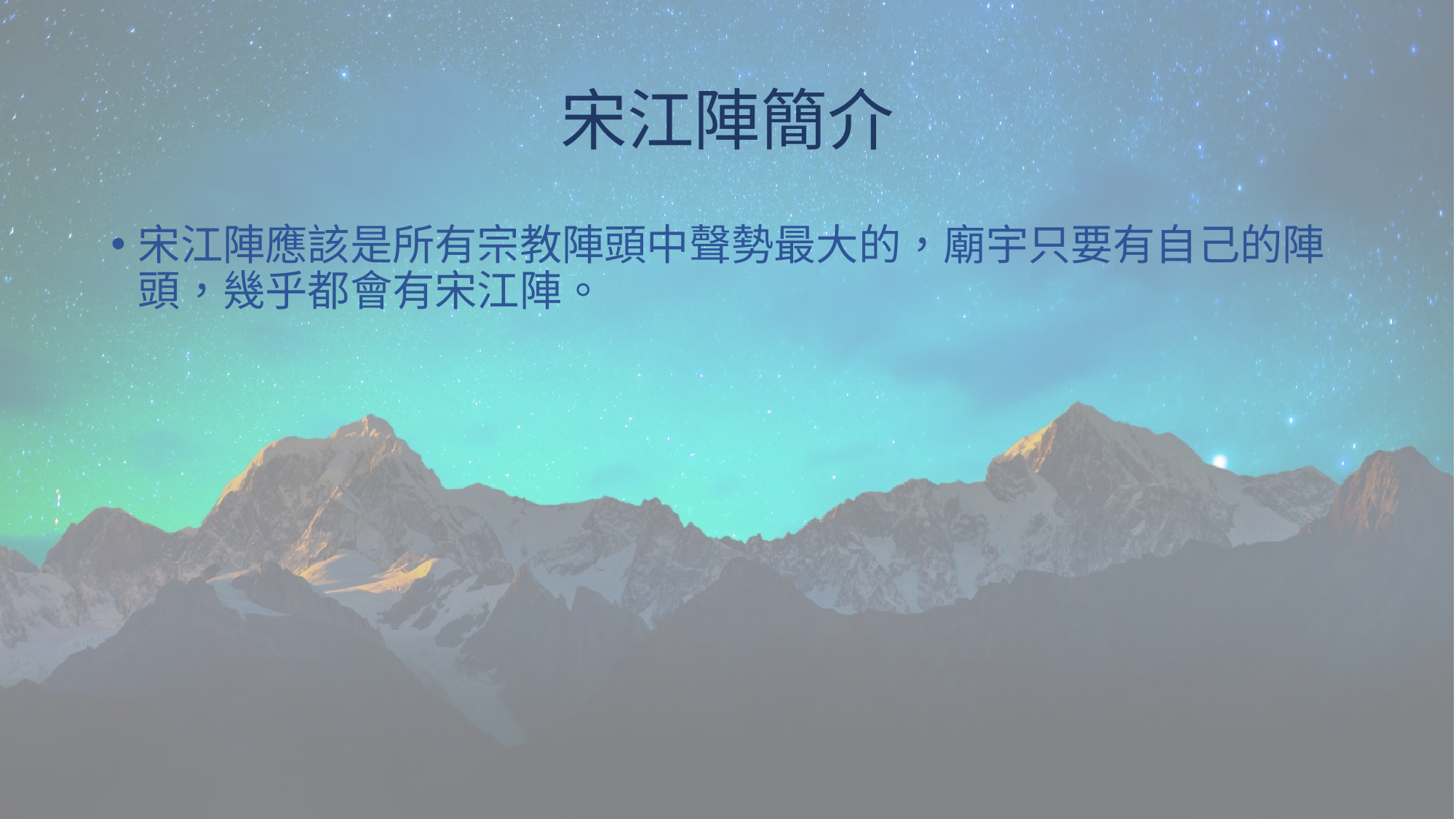

# 宋江陣簡介
宋江陣應該是所有宗教陣頭中聲勢最大的，廟宇只要有自己的陣頭，幾乎都會有宋江陣。